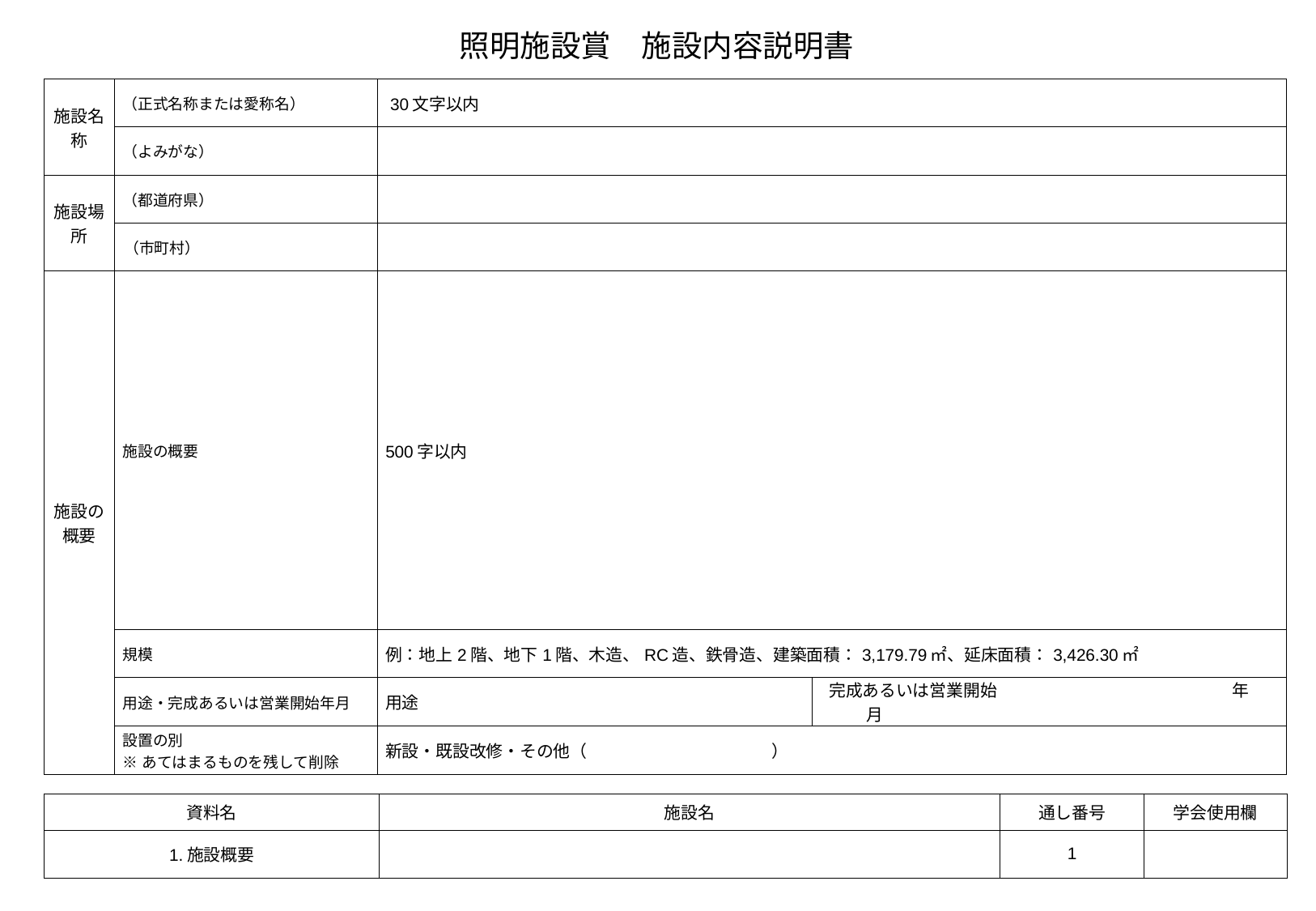

照明施設賞　施設内容説明書
|  |  |  |  |
| --- | --- | --- | --- |
| 資料名 | 施設名 | 通し番号 | 学会使用欄 |
| 1.施設概要 |  | 1 |  |
| 施設名称 | （正式名称または愛称名） | 30文字以内 |  |
| --- | --- | --- | --- |
|  | （よみがな） |  |  |
| 施設場所 | （都道府県） |  |  |
|  | （市町村） |  |  |
| 施設の概要 | 施設の概要 | 500字以内 |  |
|  | 規模 | 例：地上2階、地下1階、木造、RC造、鉄骨造、建築面積：3,179.79㎡、延床面積：3,426.30㎡ |  |
|  | 用途・完成あるいは営業開始年月 | 用途 | 完成あるいは営業開始　　　　　　　　　　　　　　年 　　　　 　月 |
|  | 設置の別 ※あてはまるものを残して削除 | 新設・既設改修・その他（　　　　　　　　　　　） |  |